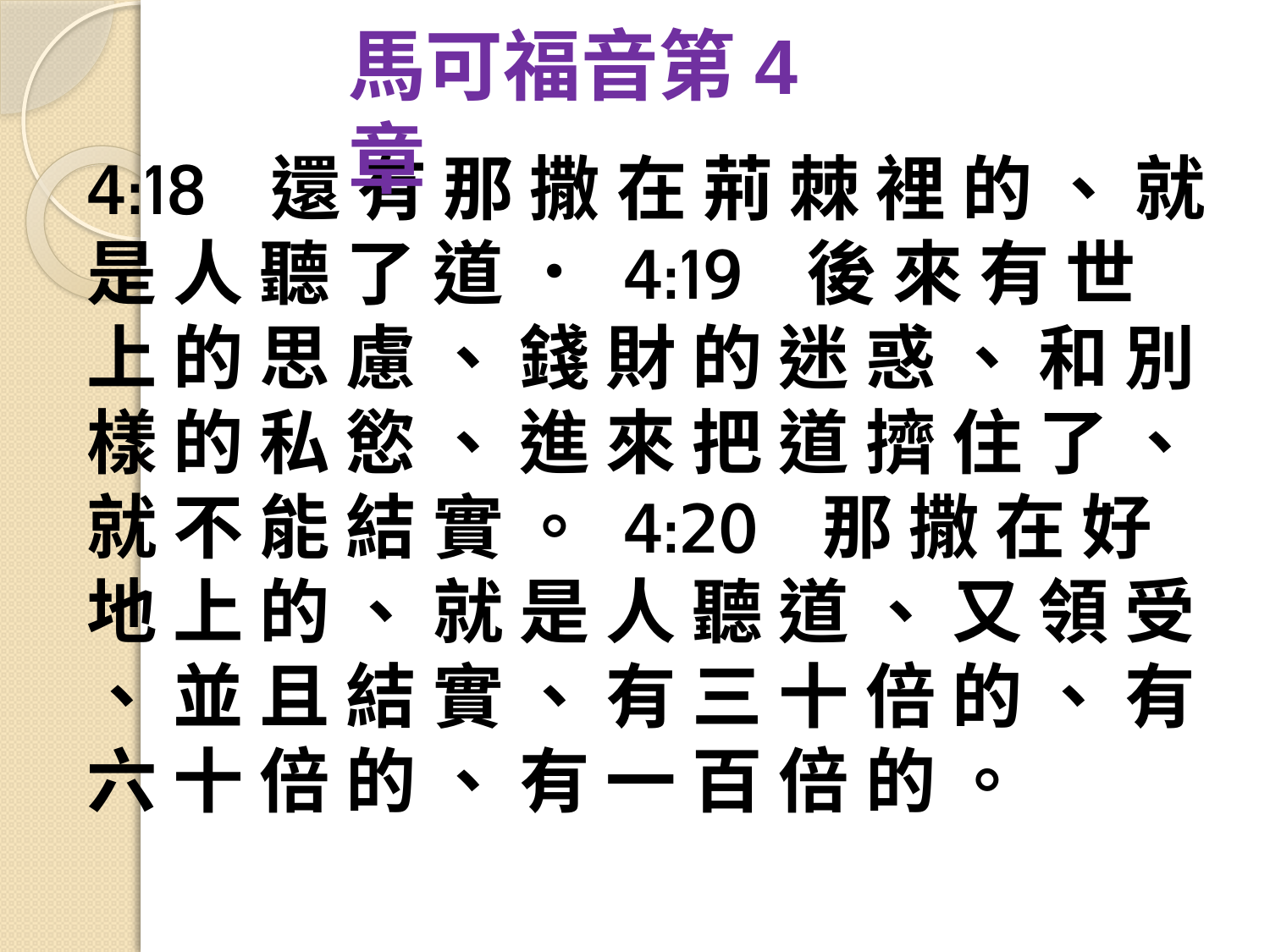

馬可福音第4章
4:18  還 有 那 撒 在 荊 棘 裡 的 、 就 是 人 聽 了 道 ． 4:19  後 來 有 世 上 的 思 慮 、 錢 財 的 迷 惑 、 和 別 樣 的 私 慾 、 進 來 把 道 擠 住 了 、 就 不 能 結 實 。 4:20  那 撒 在 好 地 上 的 、 就 是 人 聽 道 、 又 領 受 、 並 且 結 實 、 有 三 十 倍 的 、 有 六 十 倍 的 、 有 一 百 倍 的 。